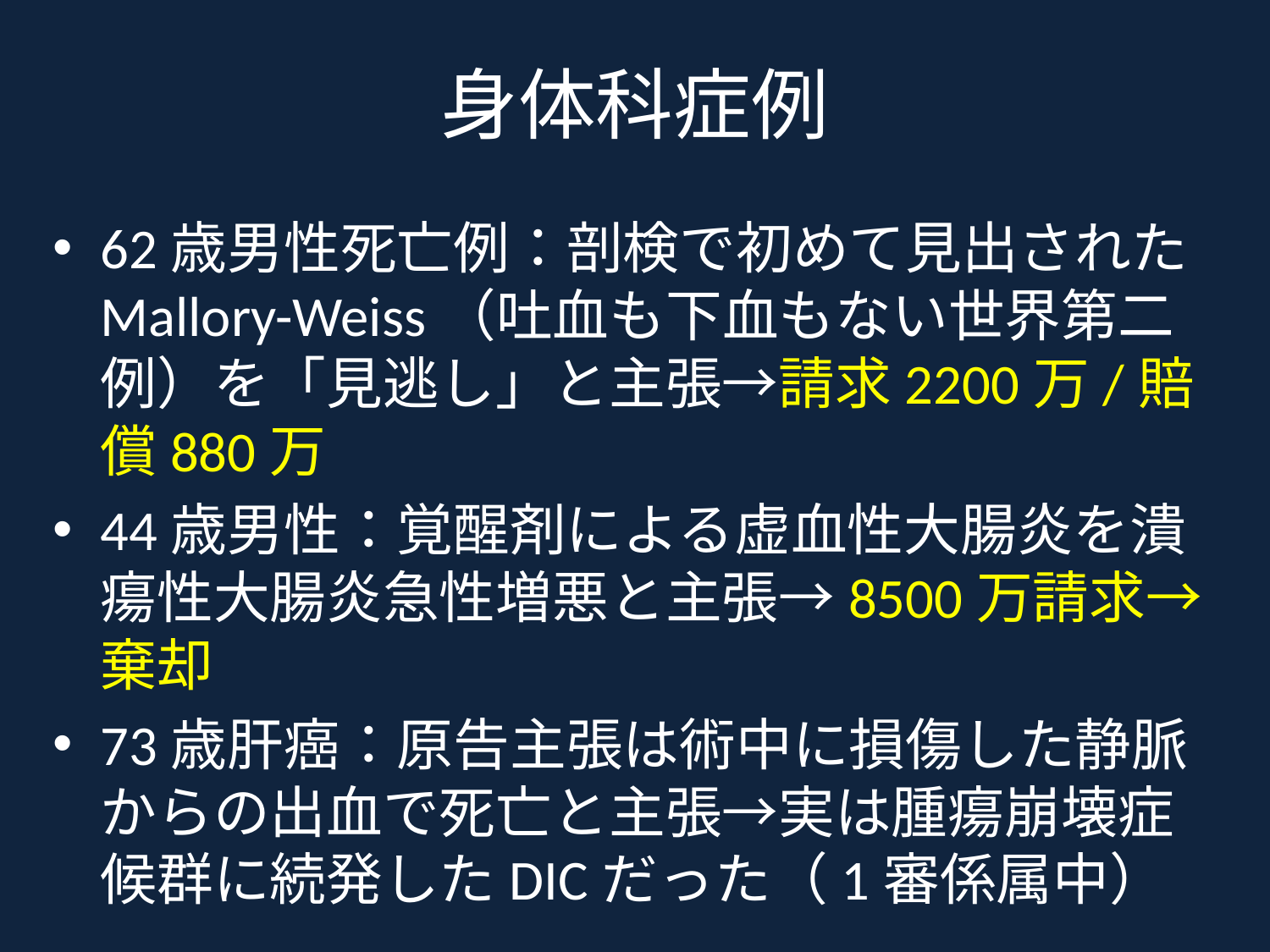

# 身体科症例
62歳男性死亡例：剖検で初めて見出されたMallory-Weiss（吐血も下血もない世界第二例）を「見逃し」と主張→請求2200万/賠償880万
44歳男性：覚醒剤による虚血性大腸炎を潰瘍性大腸炎急性増悪と主張→8500万請求→棄却
73歳肝癌：原告主張は術中に損傷した静脈からの出血で死亡と主張→実は腫瘍崩壊症候群に続発したDICだった（1審係属中）